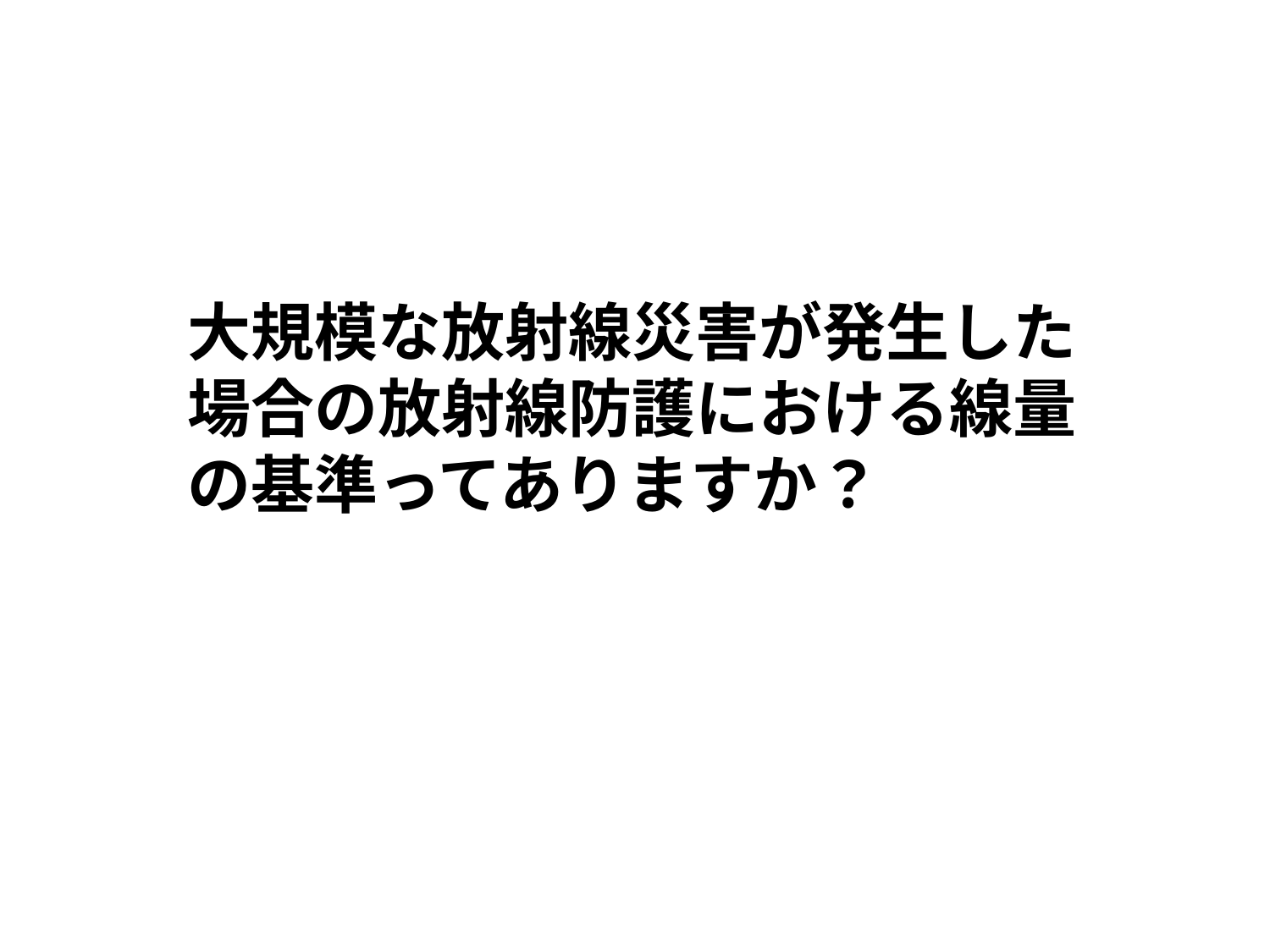

大規模な放射線災害が発生した場合の放射線防護における線量の基準ってありますか？